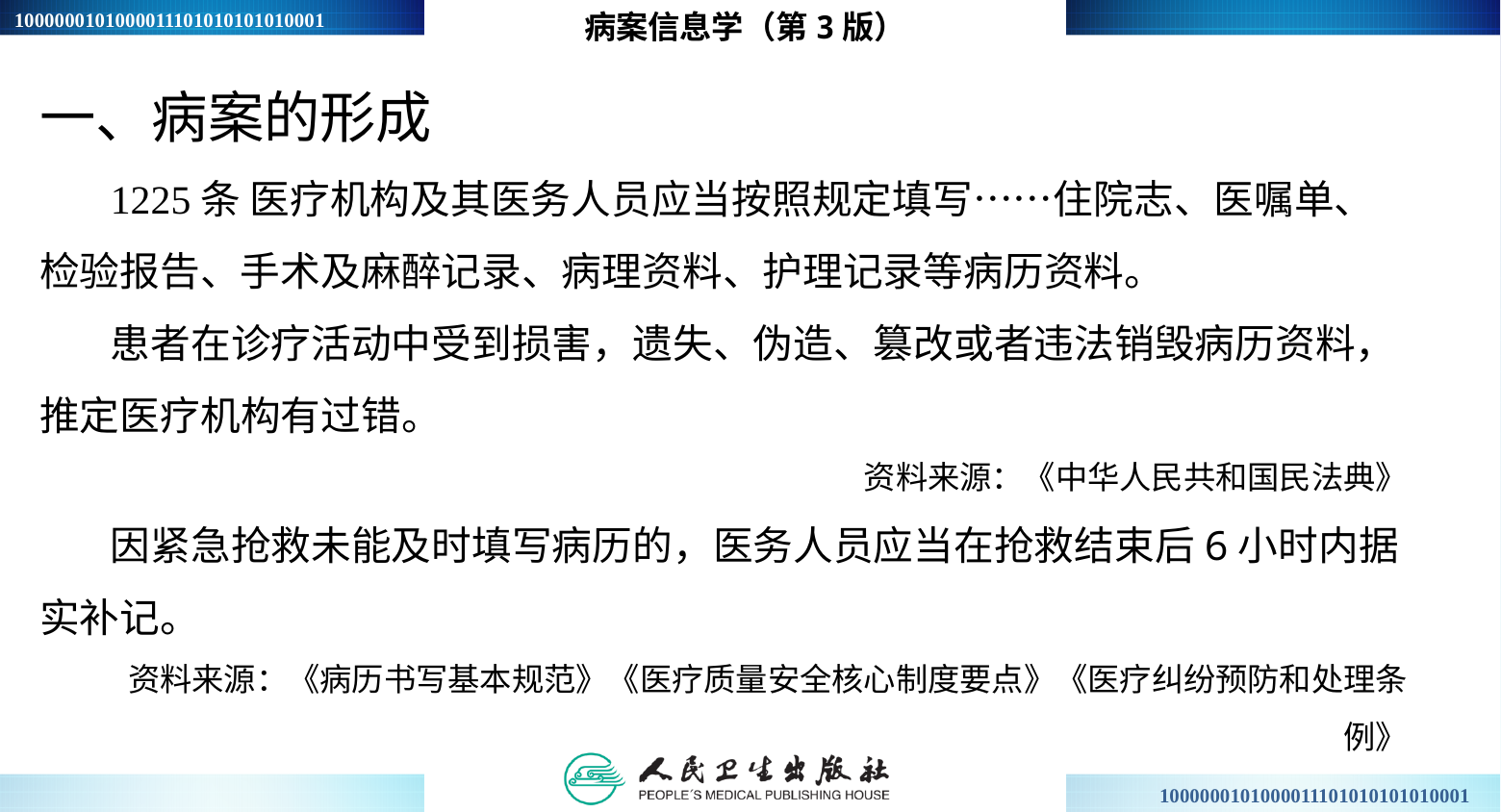

病案信息学（第3版）
一、病案的形成
1225条 医疗机构及其医务人员应当按照规定填写……住院志、医嘱单、检验报告、手术及麻醉记录、病理资料、护理记录等病历资料。
患者在诊疗活动中受到损害，遗失、伪造、篡改或者违法销毁病历资料，推定医疗机构有过错。
资料来源：《中华人民共和国民法典》
因紧急抢救未能及时填写病历的，医务人员应当在抢救结束后6小时内据实补记。
资料来源：《病历书写基本规范》《医疗质量安全核心制度要点》《医疗纠纷预防和处理条例》